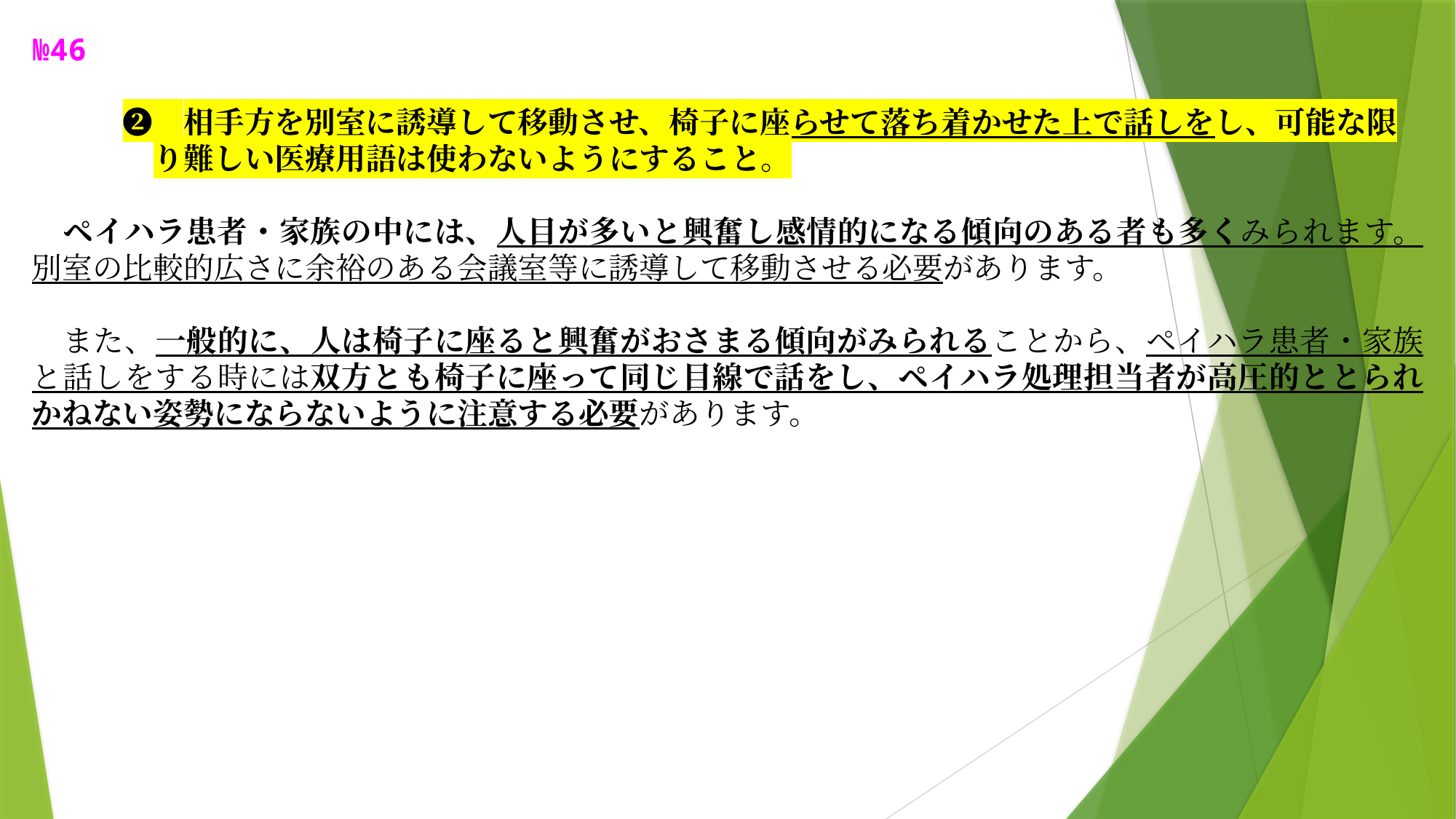

№46

　　　❷　相手方を別室に誘導して移動させ、椅子に座らせて落ち着かせた上で話しをし、可能な限
　　　　り難しい医療用語は使わないようにすること。

　ペイハラ患者・家族の中には、人目が多いと興奮し感情的になる傾向のある者も多くみられます。別室の比較的広さに余裕のある会議室等に誘導して移動させる必要があります。

　また、一般的に、人は椅子に座ると興奮がおさまる傾向がみられることから、ペイハラ患者・家族と話しをする時には双方とも椅子に座って同じ目線で話をし、ペイハラ処理担当者が高圧的ととられかねない姿勢にならないように注意する必要があります。